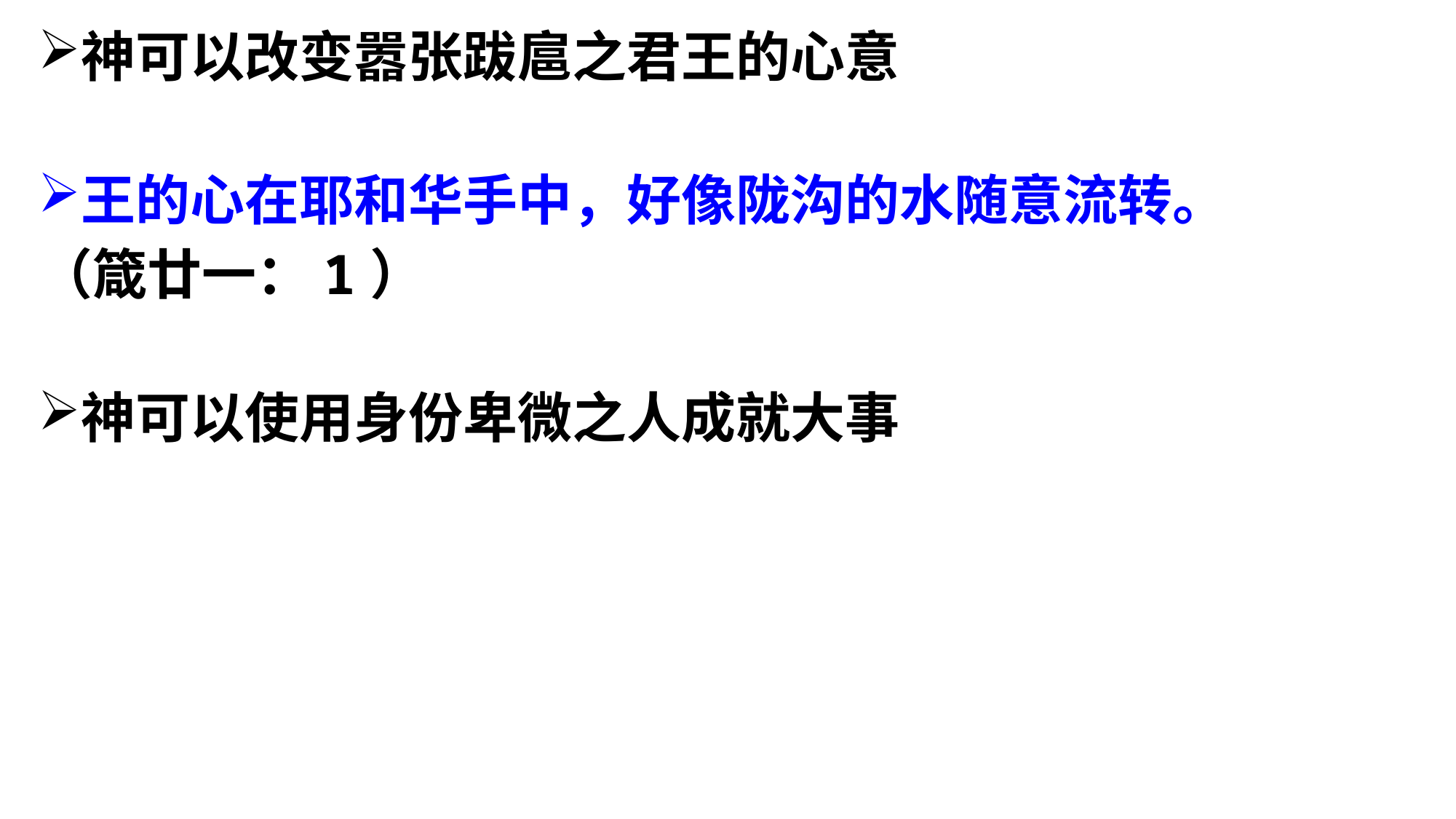

神可以改变嚣张跋扈之君王的心意

王的心在耶和华手中，好像陇沟的水随意流转。
（箴廿一：1）

神可以使用身份卑微之人成就大事